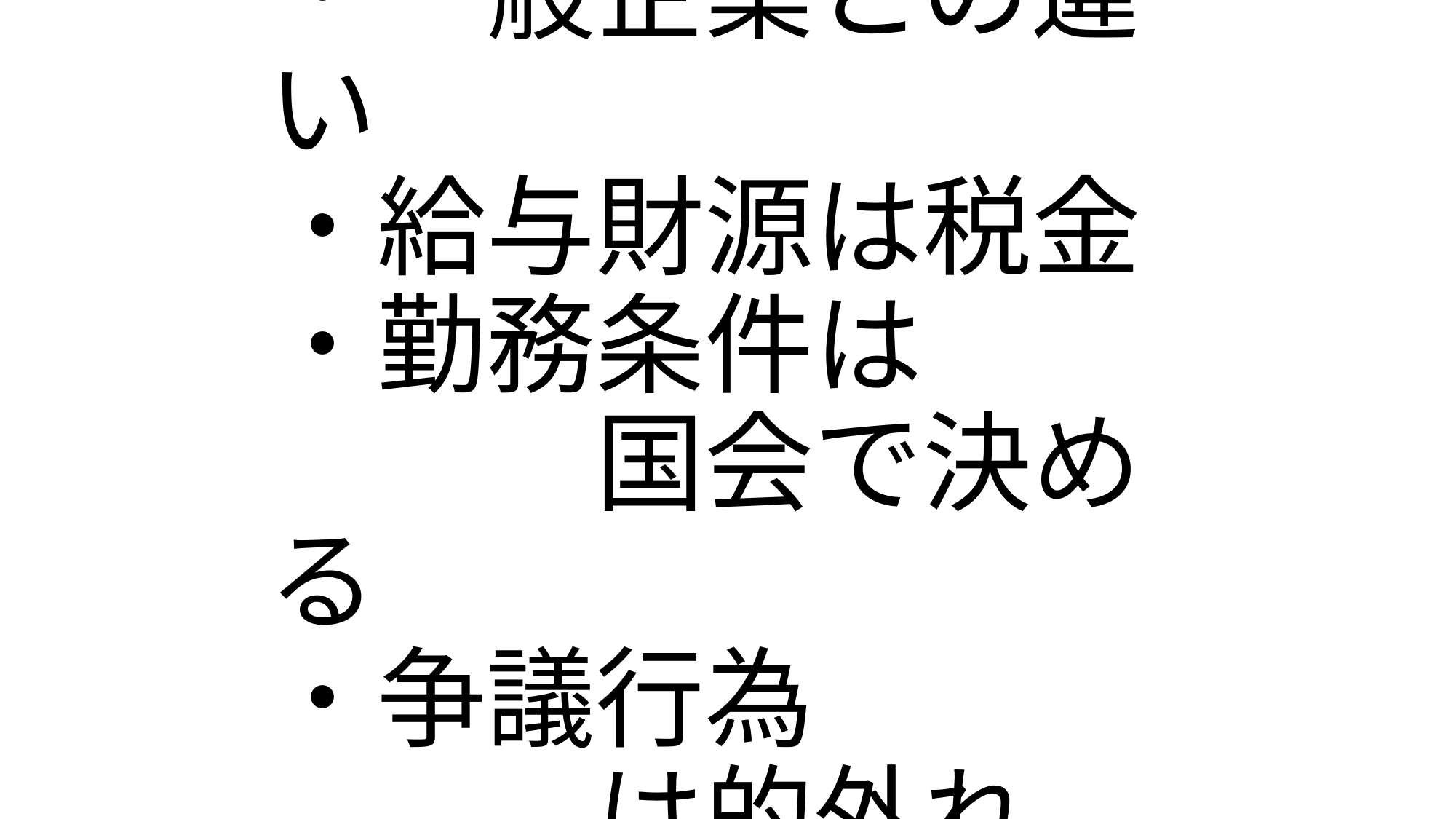

# ・一般企業との違い ・給与財源は税金 ・勤務条件は 　　　国会で決める ・争議行為 　　　は的外れ